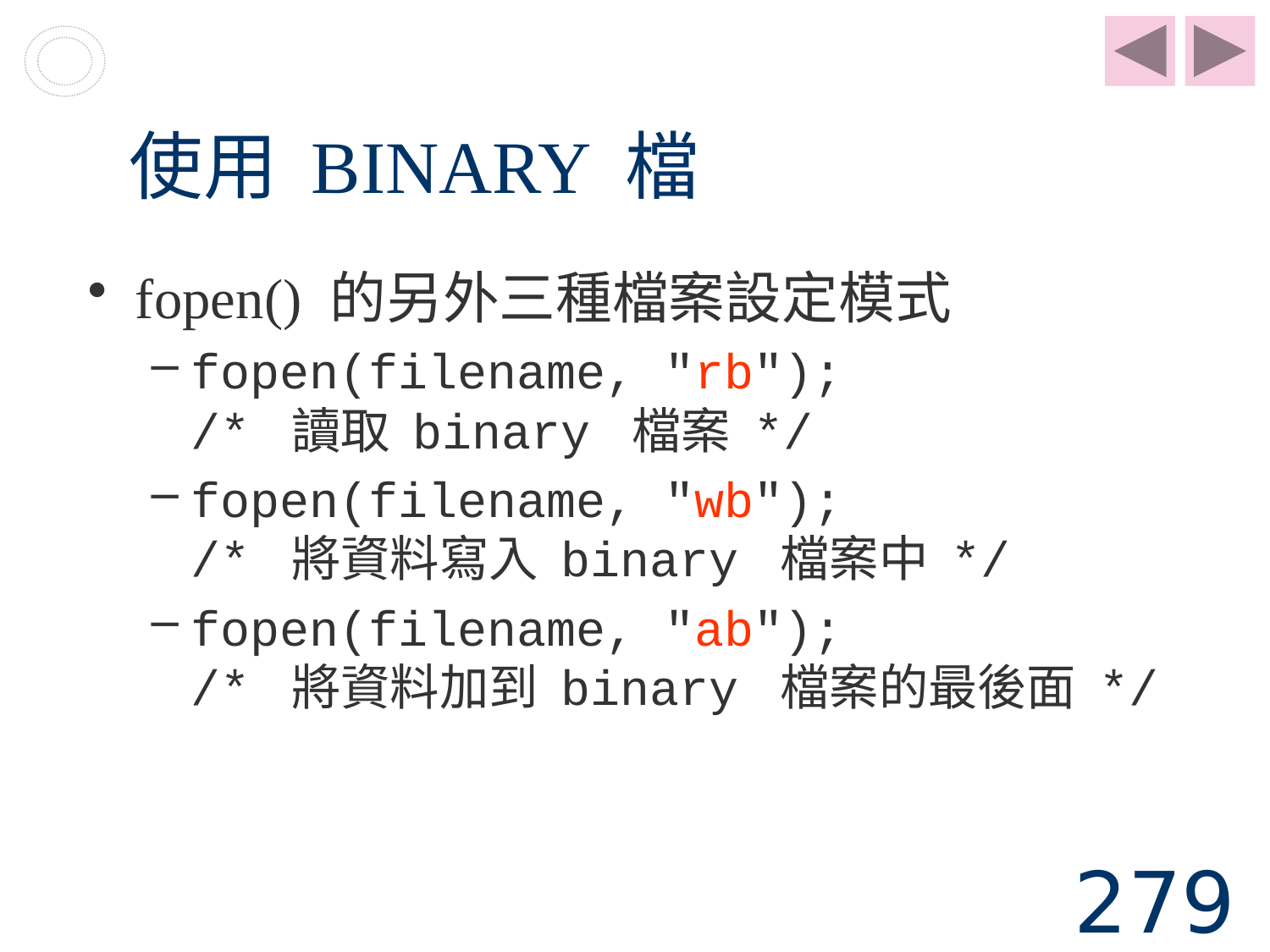

# 使用 BINARY 檔
fopen() 的另外三種檔案設定模式
fopen(filename, "rb");
/* 讀取 binary 檔案 */
fopen(filename, "wb");
/* 將資料寫入 binary 檔案中 */
fopen(filename, "ab");
/* 將資料加到 binary 檔案的最後面 */
279